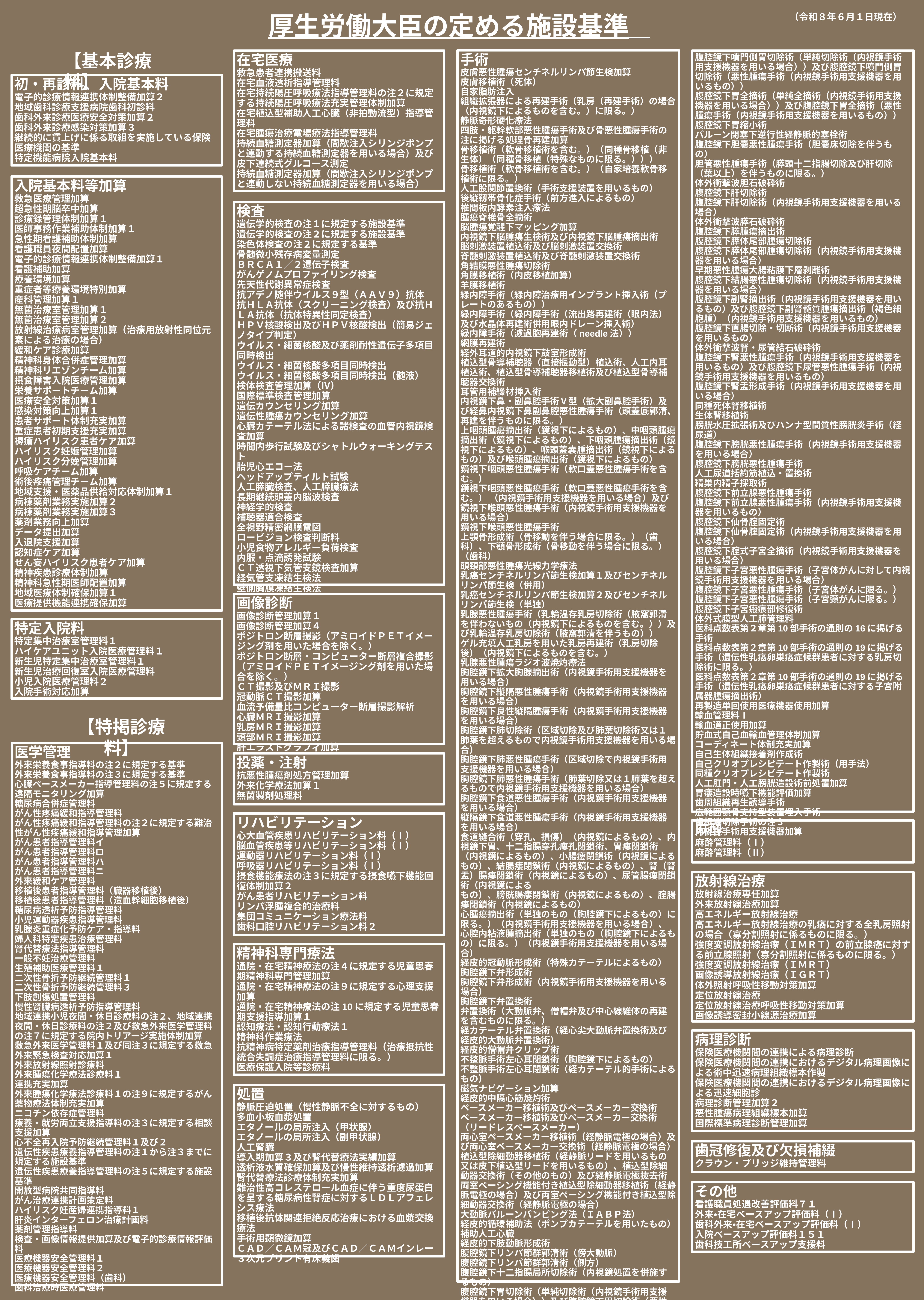

厚生労働大臣の定める施設基準
（令和８年６月１日現在）
【基本診療料】
手術
皮膚悪性腫瘍センチネルリンパ節生検加算
皮膚移植術（死体）
自家脂肪注入
組織拡張器による再建手術（乳房（再建手術）の場合（内視鏡下によるものを含む。）に限る。）
静脈奇形硬化療法
四肢・躯幹軟部悪性腫瘍手術及び骨悪性腫瘍手術の注に掲げる処理骨再建加算
骨移植術（軟骨移植術を含む。）（同種骨移植（非生体）（同種骨移植（特殊なものに限る。）））
骨移植術（軟骨移植術を含む。）（自家培養軟骨移植術に限る。）
人工股関節置換術（手術支援装置を用いるもの）
後縦靱帯骨化症手術（前方進入によるもの）
椎間板内酵素注入療法
腫瘍脊椎骨全摘術
脳腫瘍覚醒下マッピング加算
内視鏡下脳腫瘍生検術及び内視鏡下脳腫瘍摘出術
脳刺激装置植込術及び脳刺激装置交換術
脊髄刺激装置植込術及び脊髄刺激装置交換術
角結膜悪性腫瘍切除術
角膜移植術（内皮移植加算）
羊膜移植術
緑内障手術（緑内障治療用インプラント挿入術（プレートのあるもの））
緑内障手術（緑内障手術（流出路再建術（眼内法）及び水晶体再建術併用眼内ドレーン挿入術）
緑内障手術（濾過胞再建術（needle法））
網膜再建術
経外耳道的内視鏡下鼓室形成術
植込型骨導補聴器（直接振動型）植込術、人工内耳植込術、植込型骨導補聴器移植術及び植込型骨導補聴器交換術
耳管用補綴材挿入術
内視鏡下鼻・副鼻腔手術Ⅴ型（拡大副鼻腔手術）及び経鼻内視鏡下鼻副鼻腔悪性腫瘍手術（頭蓋底郭清、再建を伴うものに限る。）
上咽頭腫瘍摘出術（鏡視下によるもの）、中咽頭腫瘍摘出術（鏡視下によるもの）、下咽頭腫瘍摘出術（鏡視下によるもの）、喉頭蓋嚢腫摘出術（鏡視下によるもの）及び喉頭腫瘍摘出術（鏡視下によるもの）
鏡視下咽頭悪性腫瘍手術（軟口蓋悪性腫瘍手術を含む。）
鏡視下咽頭悪性腫瘍手術（軟口蓋悪性腫瘍手術を含む。） （内視鏡手術用支援機器を用いる場合）及び鏡視下喉頭悪性腫瘍手術（内視鏡手術用支援機器を用いる場合）
鏡視下喉頭悪性腫瘍手術
上顎骨形成術（骨移動を伴う場合に限る。）（歯科）、下顎骨形成術（骨移動を伴う場合に限る。）（歯科）
頭頸部悪性腫瘍光線力学療法
乳癌センチネルリンパ節生検加算１及びセンチネルリンパ節生検（併用）
乳癌センチネルリンパ節生検加算２及びセンチネルリンパ節生検（単独）
乳腺悪性腫瘍手術（乳輪温存乳房切除術（腋窩郭清を伴わないもの（内視鏡下によるものを含む。））及び乳輪温存乳房切除術（腋窩郭清を伴うもの））
ゲル充填人工乳房を用いた乳房再建術（乳房切除後）（内視鏡下によるものを含む。）
乳腺悪性腫瘍ラジオ波焼灼療法
胸腔鏡下拡大胸腺摘出術（内視鏡手術用支援機器を用いる場合）
胸腔鏡下縦隔悪性腫瘍手術（内視鏡手術用支援機器を用いる場合）
胸腔鏡下良性縦隔腫瘍手術（内視鏡手術用支援機器を用いる場合）
胸腔鏡下肺切除術（区域切除及び肺葉切除術又は１肺葉を超えるもので内視鏡手術用支援機器を用いる場合）
胸腔鏡下肺悪性腫瘍手術（区域切除で内視鏡手術用支援機器を用いる場合）
胸腔鏡下肺悪性腫瘍手術（肺葉切除又は１肺葉を超えるもので内視鏡手術用支援機器を用いる場合）
胸腔鏡下食道悪性腫瘍手術（内視鏡手術用支援機器を用いる場合）
縦隔鏡下食道悪性腫瘍手術（内視鏡手術用支援機器を用いる場合）
食道縫合術（穿孔、損傷）（内視鏡によるもの）、内視鏡下胃、十二指腸穿孔瘻孔閉鎖術、胃瘻閉鎖術（内視鏡によるもの）、小腸瘻閉鎖術（内視鏡によるもの）、結腸瘻閉鎖術（内視鏡によるもの）、腎（腎盂）腸瘻閉鎖術（内視鏡によるもの）、尿管腸瘻閉鎖術（内視鏡による
もの）、膀胱腸瘻閉鎖術（内視鏡によるもの）、腟腸瘻閉鎖術（内視鏡によるもの）
心腫瘍摘出術（単独のもの（胸腔鏡下によるもの）に限る。）（内視鏡手術用支援機器を用いる場合）、心腔内粘液腫摘出術（単独のもの（胸腔鏡下によるもの）に限る。）（内視鏡手術用支援機器を用いる場合）
経皮的冠動脈形成術（特殊カテーテルによるもの）
胸腔鏡下弁形成術
胸腔鏡下弁形成術（内視鏡手術用支援機器を用いる場合）
胸腔鏡下弁置換術
弁置換術（大動脈弁、僧帽弁及び中心線維体の再建を含むものに限る。）
経カテーテル弁置換術（経心尖大動脈弁置換術及び経皮的大動脈弁置換術）
経皮的僧帽弁クリップ術
不整脈手術左心耳閉鎖術（胸腔鏡下によるもの）
不整脈手術左心耳閉鎖術（経カテーテル的手術によるもの）
磁気ナビゲーション加算
経皮的中隔心筋焼灼術
ペースメーカー移植術及びペースメーカー交換術
ペースメーカー移植術及びペースメーカー交換術（リードレスペースメーカー）
両心室ペースメーカー移植術（経静脈電極の場合）及び両心室ペースメーカー交換術（経静脈電極の場合）
植込型除細動器移植術（経静脈リードを用いるもの又は皮下植込型リードを用いるもの）、植込型除細動器交換術（その他のもの）及び経静脈電極抜去術
両室ペーシング機能付き植込型除細動器移植術（経静脈電極の場合）及び両室ペーシング機能付き植込型除細動器交換術（経静脈電極の場合）
大動脈バルーンパンピング法（ＩＡＢＰ法）
経皮的循環補助法（ポンプカテーテルを用いたもの）
補助人工心臓
経皮的下肢動脈形成術
腹腔鏡下リンパ節群郭清術（傍大動脈）
腹腔鏡下リンパ節群郭清術（側方）
腹腔鏡下十二指腸局所切除術（内視鏡処置を併施するもの）
腹腔鏡下胃切除術（単純切除術（内視鏡手術用支援機器を用いる場合））及び腹腔鏡下胃切除術（悪性腫瘍手術（内視鏡手術用支援機器を用いるもの））

腹腔鏡下噴門側胃切除術（単純切除術（内視鏡手術用支援機器を用いる場合））及び腹腔鏡下噴門側胃切除術（悪性腫瘍手術（内視鏡手術用支援機器を用いるもの））
腹腔鏡下胃全摘術（単純全摘術（内視鏡手術用支援機器を用いる場合））及び腹腔鏡下胃全摘術（悪性腫瘍手術（内視鏡手術用支援機器を用いるもの））
腹腔鏡下胃縮小術
バルーン閉塞下逆行性経静脈的塞栓術
腹腔鏡下胆嚢悪性腫瘍手術（胆嚢床切除を伴うもの）
胆管悪性腫瘍手術（膵頭十二指腸切除及び肝切除（葉以上）を伴うものに限る。）
体外衝撃波胆石破砕術
腹腔鏡下肝切除術
腹腔鏡下肝切除術（内視鏡手術用支援機器を用いる場合）
体外衝撃波膵石破砕術
腹腔鏡下膵腫瘍摘出術
腹腔鏡下膵体尾部腫瘍切除術
腹腔鏡下膵体尾部腫瘍切除術（内視鏡手術用支援機器を用いる場合）
早期悪性腫瘍大腸粘膜下層剥離術
腹腔鏡下結腸悪性腫瘍切除術（内視鏡手術用支援機器を用いる場合）
腹腔鏡下副腎摘出術（内視鏡手術用支援機器を用いるもの）及び腹腔鏡下副腎髄質腫瘍摘出術（褐色細胞腫）（内視鏡手術用支援機器を用いるもの）
腹腔鏡下直腸切除・切断術（内視鏡手術用支援機器を用いるもの）
体外衝撃波腎・尿管結石破砕術
腹腔鏡下腎悪性腫瘍手術（内視鏡手術用支援機器を用いるもの）及び腹腔鏡下尿管悪性腫瘍手術（内視鏡手術用支援機器を用いるもの）
腹腔鏡下腎盂形成手術（内視鏡手術用支援機器を用いる場合）
同種死体腎移植術
生体腎移植術
膀胱水圧拡張術及びハンナ型間質性膀胱炎手術（経尿道）
腹腔鏡下膀胱悪性腫瘍手術（内視鏡手術用支援機器を用いる場合）
腹腔鏡下膀胱悪性腫瘍手術
人工尿道括約筋植込・置換術
精巣内精子採取術
腹腔鏡下前立腺悪性腫瘍手術
腹腔鏡下前立腺悪性腫瘍手術（内視鏡手術用支援機器を用いるもの）
腹腔鏡下仙骨腟固定術
腹腔鏡下仙骨腟固定術（内視鏡手術用支援機器を用いる場合）
腹腔鏡下腟式子宮全摘術（内視鏡手術用支援機器を用いる場合）
腹腔鏡下子宮悪性腫瘍手術（子宮体がんに対して内視鏡手術用支援機器を用いる場合）
腹腔鏡下子宮悪性腫瘍手術（子宮体がんに限る。）
腹腔鏡下子宮悪性腫瘍手術（子宮頸がんに限る。）
腹腔鏡下子宮瘢痕部修復術
体外式膜型人工肺管理料
医科点数表第２章第10部手術の通則の16に掲げる手術
医科点数表第２章第10部手術の通則の19に掲げる手術（遺伝性乳癌卵巣癌症候群患者に対する乳房切除術に限る。）
医科点数表第２章第10部手術の通則の19に掲げる手術（遺伝性乳癌卵巣癌症候群患者に対する子宮附属器腫瘍摘出術）
再製造単回使用医療機器使用加算
輸血管理料Ⅰ
輸血適正使用加算
貯血式自己血輸血管理体制加算
コーディネート体制充実加算
自己生体組織接着剤作成術
自己クリオプレシピテート作製術（用手法）
同種クリオプレシピテート作製術
人工肛門・人工膀胱造設術前処置加算
胃瘻造設時嚥下機能評価加算
歯周組織再生誘導手術
広範囲顎骨支持型装置埋入手術
歯根端切除手術の注３
内視鏡手術用支援機器加算
在宅医療
救急患者連携搬送料
在宅血液透析指導管理料
在宅持続陽圧呼吸療法指導管理料の注２に規定する持続陽圧呼吸療法充実管理体制加算
在宅植込型補助人工心臓（非拍動流型）指導管理料
在宅腫瘍治療電場療法指導管理料
持続血糖測定器加算（間歇注入シリンジポンプと連動する持続血糖測定器を用いる場合）及び皮下連続式グルコース測定
持続血糖測定器加算（間歇注入シリンジポンプと連動しない持続血糖測定器を用いる場合）
初・再診料、入院基本料
電子的診療情報連携体制整備加算２
地域歯科診療支援病院歯科初診料
歯科外来診療医療安全対策加算２
歯科外来診療感染対策加算３
継続的に賃上げに係る取組を実施している保険医療機関の基準
特定機能病院入院基本料
入院基本料等加算
救急医療管理加算
超急性期脳卒中加算
診療録管理体制加算１
医師事務作業補助体制加算１
急性期看護補助体制加算
看護職員夜間配置加算
電子的診療情報連携体制整備加算１
看護補助加算
療養環境加算
重症者等療養環境特別加算
産科管理加算１
無菌治療室管理加算１
無菌治療室管理加算２
放射線治療病室管理加算（治療用放射性同位元素による治療の場合）
緩和ケア診療加算
精神科身体合併症管理加算
精神科リエゾンチーム加算
摂食障害入院医療管理加算
栄養サポートチーム加算
医療安全対策加算１
感染対策向上加算１
患者サポート体制充実加算
重症患者初期支援充実加算
褥瘡ハイリスク患者ケア加算
ハイリスク妊娠管理加算
ハイリスク分娩管理加算
呼吸ケアチーム加算
術後疼痛管理チーム加算
地域支援・医薬品供給対応体制加算１
病棟薬剤業務実施加算２
病棟薬剤業務実施加算３
薬剤業務向上加算
データ提出加算
入退院支援加算
認知症ケア加算
せん妄ハイリスク患者ケア加算
精神疾患診療体制加算
精神科急性期医師配置加算
地域医療体制確保加算１
医療提供機能連携確保加算
検査
遺伝学的検査の注１に規定する施設基準
遺伝学的検査の注２に規定する施設基準
染色体検査の注２に規定する基準
骨髄微小残存病変量測定
ＢＲＣＡ１／２遺伝子検査
がんゲノムプロファイリング検査
先天性代謝異常症検査
抗アデノ随伴ウイルス９型（ＡＡＶ９）抗体
抗ＨＬＡ抗体（スクリーニング検査）及び抗ＨＬＡ抗体（抗体特異性同定検査）
ＨＰＶ核酸検出及びＨＰＶ核酸検出（簡易ジェノタイプ判定）
ウイルス・細菌核酸及び薬剤耐性遺伝子多項目同時検出
ウイルス・細菌核酸多項目同時検出
ウイルス・細菌核酸多項目同時検出（髄液）
検体検査管理加算（Ⅳ）
国際標準検査管理加算
遺伝カウンセリング加算
遺伝性腫瘍カウンセリング加算
心臓カテーテル法による諸検査の血管内視鏡検査加算
時間内歩行試験及びシャトルウォーキングテスト
胎児心エコー法
ヘッドアップティルト試験
人工膵臓検査、人工膵臓療法
長期継続頭蓋内脳波検査
神経学的検査
補聴器適合検査
全視野精密網膜電図
ロービジョン検査判断料
小児食物アレルギー負荷検査
内服・点滴誘発試験
ＣＴ透視下気管支鏡検査加算
経気管支凍結生検法
壁側胸膜凍結生検法

画像診断
画像診断管理加算１
画像診断管理加算４
ポジトロン断層撮影（アミロイドＰＥＴイメージング剤を用いた場合を除く。）
ポジトロン断層・コンピューター断層複合撮影（アミロイドＰＥＴイメージング剤を用いた場合を除く。）
ＣＴ撮影及びＭＲＩ撮影
冠動脈ＣＴ撮影加算
血流予備量比コンピューター断層撮影解析
心臓ＭＲＩ撮影加算
乳房ＭＲＩ撮影加算
頭部ＭＲＩ撮影加算
肝エラストグラフィ加算

特定入院料
特定集中治療室管理料１
ハイケアユニット入院医療管理料１
新生児特定集中治療室管理料１
新生児治療回復室入院医療管理料
小児入院医療管理料２
入院手術対応加算

【特掲診療料】
医学管理
外来栄養食事指導料の注２に規定する基準
外来栄養食事指導料の注３に規定する基準
心臓ペースメーカー指導管理料の注５に規定する遠隔モニタリング加算
糖尿病合併症管理料
がん性疼痛緩和指導管理料
がん性疼痛緩和指導管理料の注２に規定する難治性がん性疼痛緩和指導管理加算
がん患者指導管理料イ
がん患者指導管理料ロ
がん患者指導管理料ハ
がん患者指導管理料ニ
外来緩和ケア管理料
移植後患者指導管理料（臓器移植後）
移植後患者指導管理料（造血幹細胞移植後）
糖尿病透析予防指導管理料
小児運動器疾患指導管理料
乳腺炎重症化予防ケア・指導料
婦人科特定疾患治療管理料
腎代替療法指導管理料
一般不妊治療管理料
生殖補助医療管理料１
二次性骨折予防継続管理料１
二次性骨折予防継続管理料３
下肢創傷処置管理料
慢性腎臓病透析予防指導管理料
地域連携小児夜間・休日診療料の注２、地域連携夜間・休日診療料の注２及び救急外来医学管理料の注７に規定する院内トリアージ実施体制加算
救急外来医学管理料１及び同注３に規定する救急外来緊急検査対応加算１
外来放射線照射診療料
外来腫瘍化学療法診療料１
連携充実加算
外来腫瘍化学療法診療料１の注９に規定するがん薬物療法体制充実加算
ニコチン依存症管理料
療養・就労両立支援指導料の注３に規定する相談支援加算
心不全再入院予防継続管理料１及び２
遺伝性疾患療養指導管理料の注１から注３までに規定する施設基準
遺伝性疾患療養指導管理料の注５に規定する施設基準
開放型病院共同指導料
がん治療連携計画策定料
ハイリスク妊産婦連携指導料１
肝炎インターフェロン治療計画料
薬剤管理指導料
検査・画像情報提供加算及び電子的診療情報評価料
医療機器安全管理料１
医療機器安全管理料２
医療機器安全管理料（歯科）
歯科治療時医療管理料

投薬・注射
抗悪性腫瘍剤処方管理加算
外来化学療法加算１
無菌製剤処理料
リハビリテーション
心大血管疾患リハビリテーション料（Ⅰ）
脳血管疾患等リハビリテーション料（Ⅰ）
運動器リハビリテーション料（Ⅰ）
呼吸器リハビリテーション料（Ⅰ）
摂食機能療法の注３に規定する摂食嚥下機能回復体制加算２
がん患者リハビリテーション料
リンパ浮腫複合的治療料
集団コミュニケーション療法料
歯科口腔リハビリテーション料２
麻酔
麻酔管理料（Ⅰ）
麻酔管理料（Ⅱ）
放射線治療
放射線治療専任加算
外来放射線治療加算
高エネルギー放射線治療
高エネルギー放射線治療の乳癌に対する全乳房照射の場合（寡分割照射に係るものに限る。）
強度変調放射線治療（ＩＭＲＴ）の前立腺癌に対する前立腺照射（寡分割照射に係るものに限る。）
強度変調放射線治療（ＩＭＲＴ）
画像誘導放射線治療（ＩＧＲＴ）
体外照射呼吸性移動対策加算
定位放射線治療
定位放射線治療呼吸性移動対策加算
画像誘導密封小線源治療加算

精神科専門療法
通院・在宅精神療法の注４に規定する児童思春期精神科専門管理加算
通院・在宅精神療法の注９に規定する心理支援加算
通院・在宅精神療法の注10に規定する児童思春期支援指導加算１
認知療法・認知行動療法１
精神科作業療法
抗精神病特定薬剤治療指導管理料（治療抵抗性統合失調症治療指導管理料に限る。）
医療保護入院等診療料
病理診断
保険医療機関間の連携による病理診断
保険医療機関間の連携におけるデジタル病理画像による術中迅速病理組織標本作製
保険医療機関間の連携におけるデジタル病理画像による迅速細胞診
病理診断管理加算２
悪性腫瘍病理組織標本加算
国際標準病理診断管理加算
処置
静脈圧迫処置（慢性静脈不全に対するもの）
多血小板血漿処置
エタノールの局所注入（甲状腺）
エタノールの局所注入（副甲状腺）
人工腎臓
導入期加算３及び腎代替療法実績加算
透析液水質確保加算及び慢性維持透析濾過加算
腎代替療法診療体制充実加算
難治性高コレステロール血症に伴う重度尿蛋白を呈する糖尿病性腎症に対するＬＤＬアフェレシス療法
移植後抗体関連拒絶反応治療における血漿交換療法
手術用顕微鏡加算
ＣＡＤ／ＣＡＭ冠及びＣＡＤ／ＣＡＭインレー
３次元プリント有床義歯
歯冠修復及び欠損補綴
クラウン・ブリッジ維持管理料
その他
看護職員処遇改善評価料７１
外来・在宅ベースアップ評価料（Ⅰ）
歯科外来・在宅ベースアップ評価料（Ⅰ）
入院ベースアップ評価料１５１
歯科技工所ベースアップ支援料